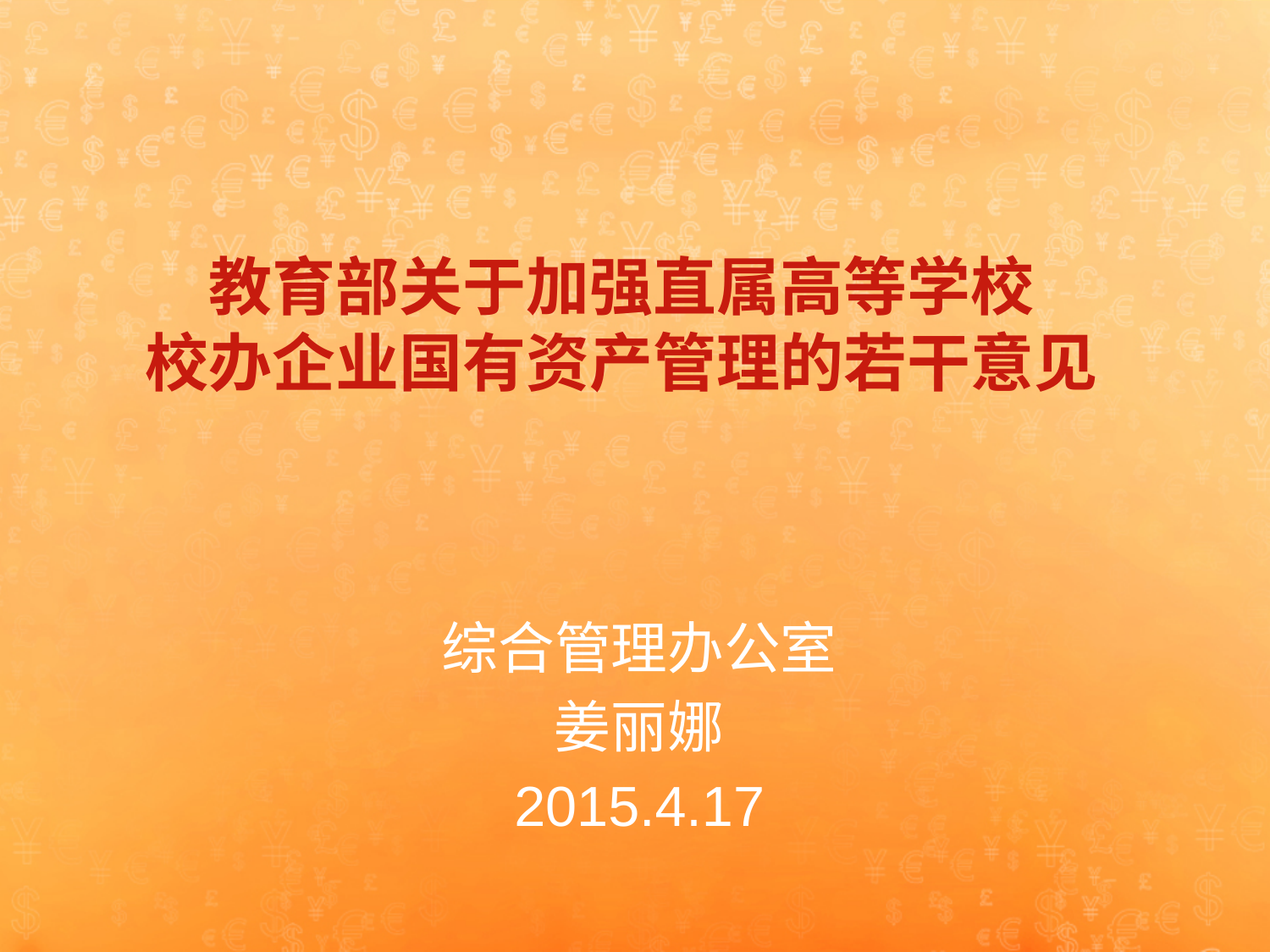

# 教育部关于加强直属高等学校 校办企业国有资产管理的若干意见
综合管理办公室
姜丽娜
2015.4.17